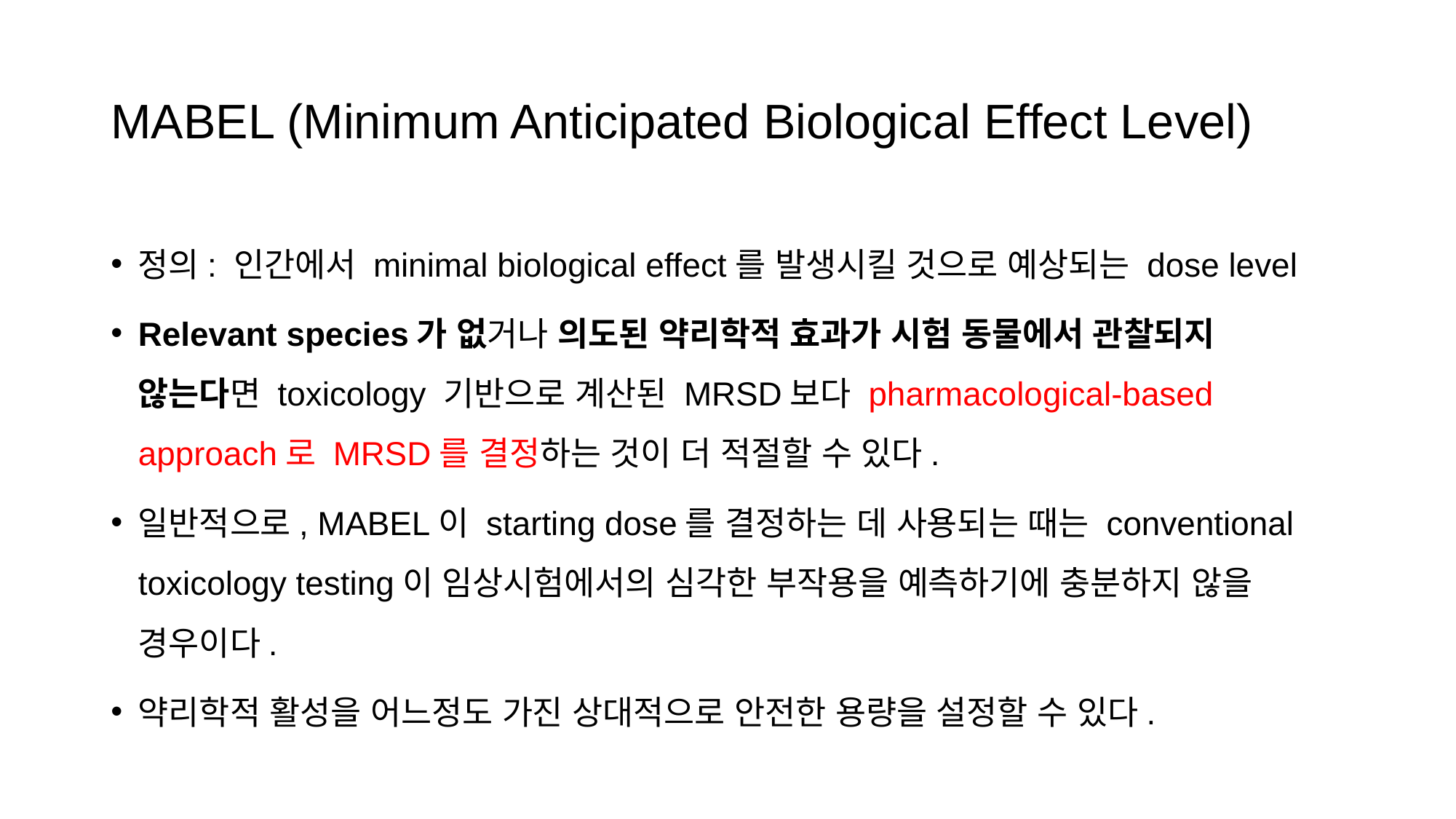

# MABEL (Minimum Anticipated Biological Effect Level)
정의: 인간에서 minimal biological effect를 발생시킬 것으로 예상되는 dose level
Relevant species가 없거나 의도된 약리학적 효과가 시험 동물에서 관찰되지 않는다면 toxicology 기반으로 계산된 MRSD보다 pharmacological-based approach로 MRSD를 결정하는 것이 더 적절할 수 있다.
일반적으로, MABEL이 starting dose를 결정하는 데 사용되는 때는 conventional toxicology testing이 임상시험에서의 심각한 부작용을 예측하기에 충분하지 않을 경우이다.
약리학적 활성을 어느정도 가진 상대적으로 안전한 용량을 설정할 수 있다.